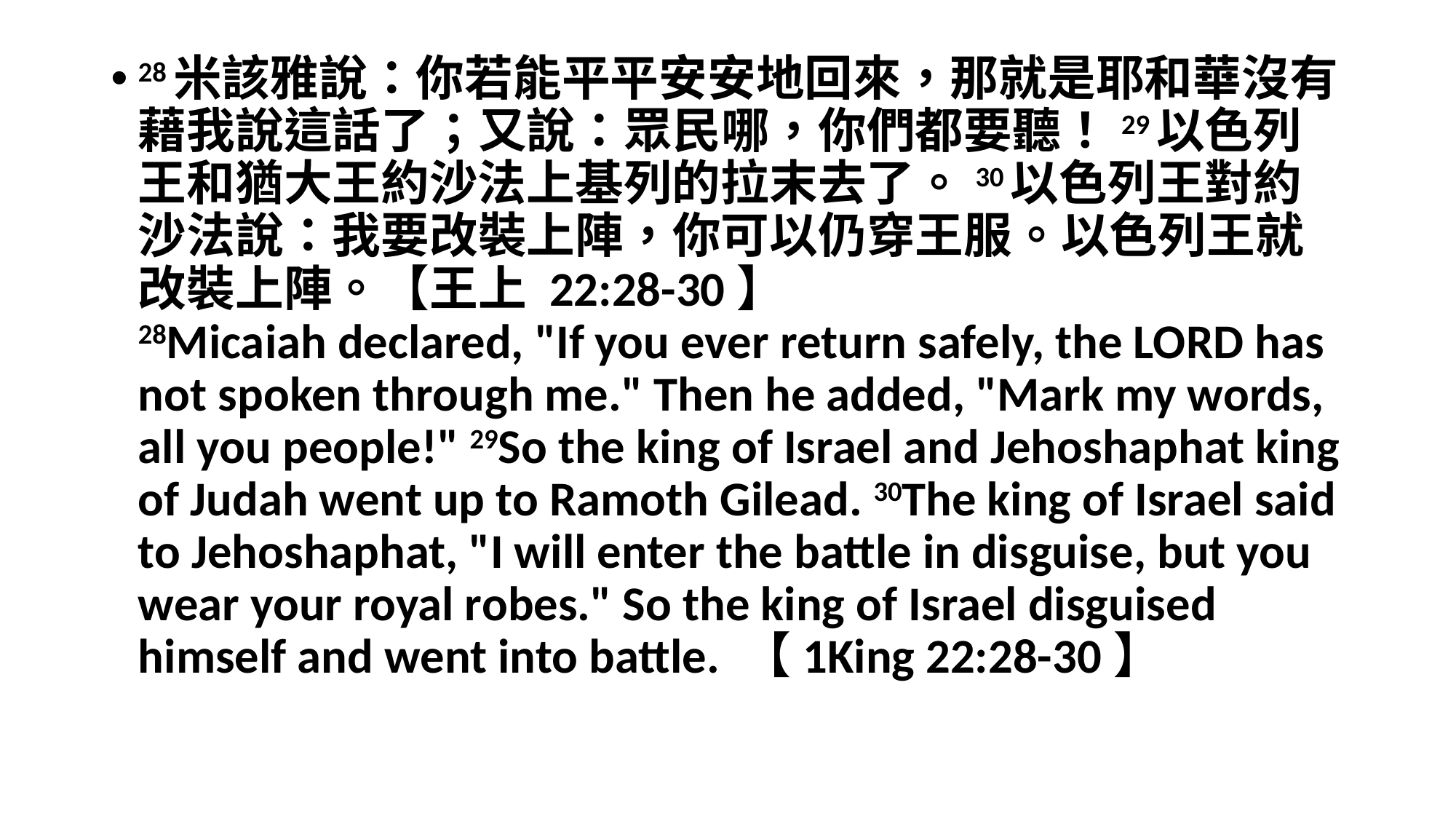

#
28米該雅說：你若能平平安安地回來，那就是耶和華沒有藉我說這話了；又說：眾民哪，你們都要聽！29以色列王和猶大王約沙法上基列的拉末去了。30以色列王對約沙法說：我要改裝上陣，你可以仍穿王服。以色列王就改裝上陣。【王上 22:28-30】
28Micaiah declared, "If you ever return safely, the LORD has not spoken through me." Then he added, "Mark my words, all you people!" 29So the king of Israel and Jehoshaphat king of Judah went up to Ramoth Gilead. 30The king of Israel said to Jehoshaphat, "I will enter the battle in disguise, but you wear your royal robes." So the king of Israel disguised himself and went into battle. 【1King 22:28-30】